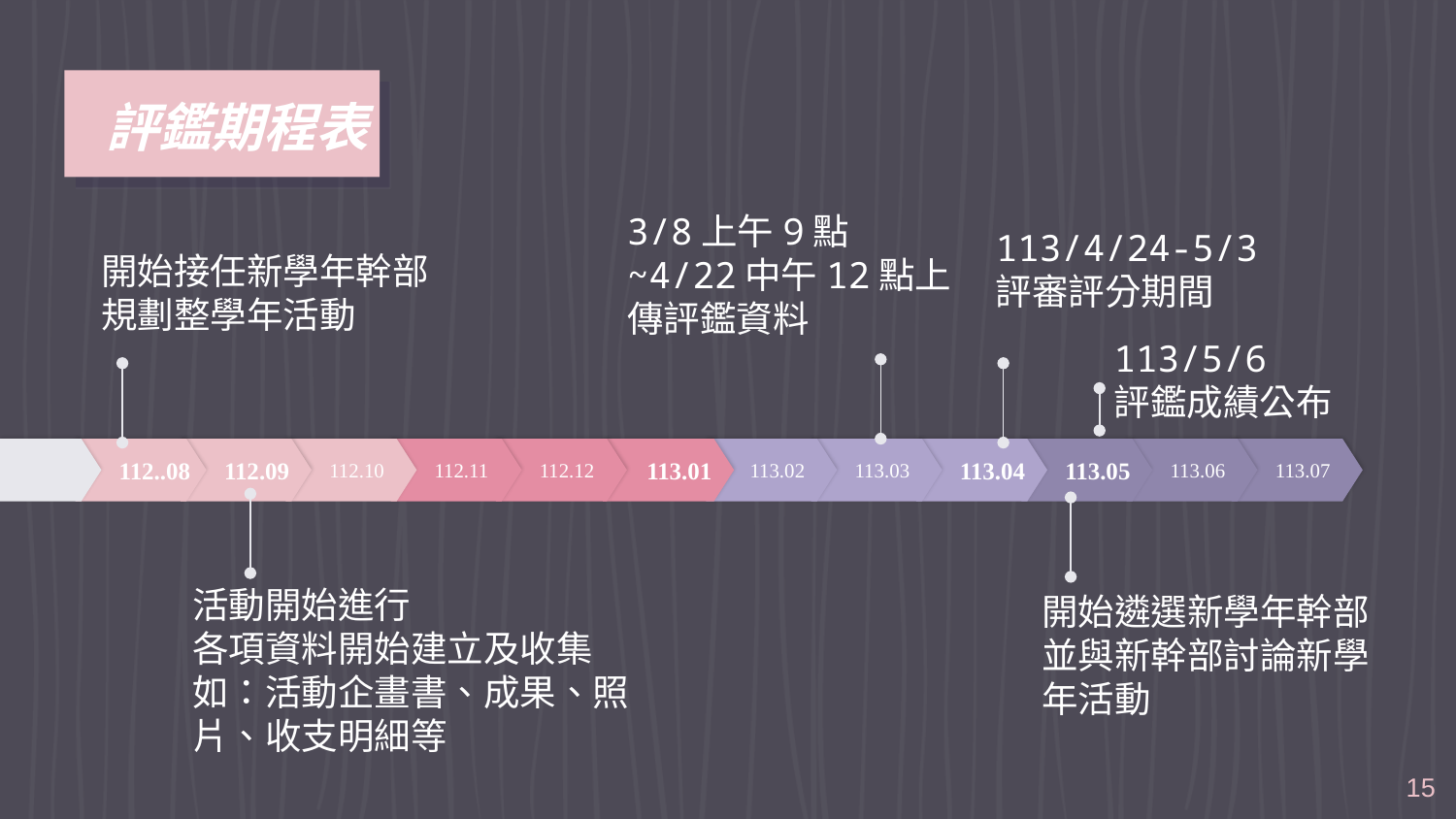

# 評鑑期程表
開始接任新學年幹部
規劃整學年活動
113/4/24-5/3
評審評分期間
3/8上午9點~4/22中午12點上傳評鑑資料
113/5/6
評鑑成績公布

112..08
112.09
112.10
112.11
112.12
113.01
113.02
113.03
113.04
113.05
113.06
113.07

活動開始進行
各項資料開始建立及收集
如：活動企畫書、成果、照片、收支明細等
開始遴選新學年幹部
並與新幹部討論新學年活動
15